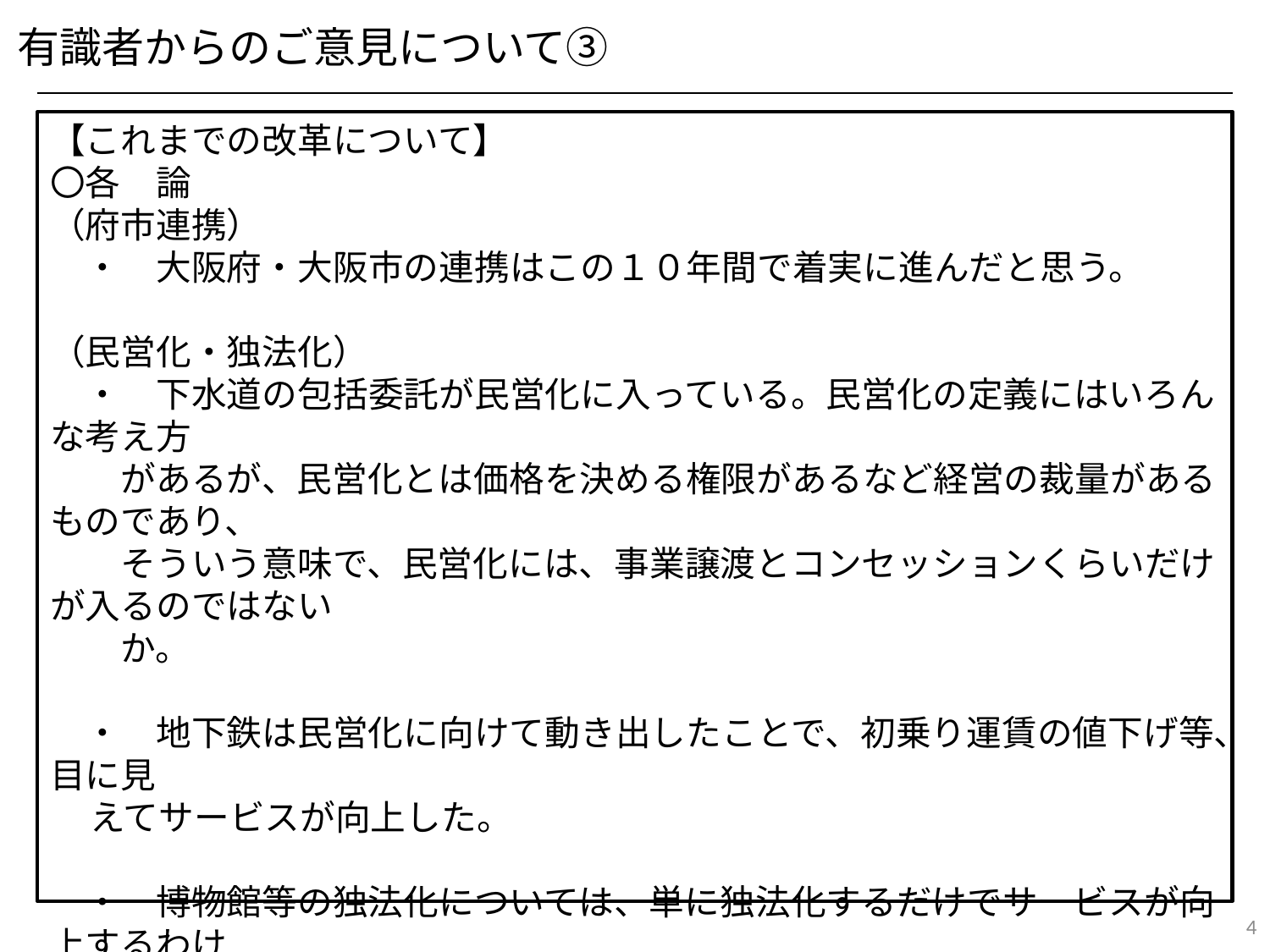

有識者からのご意見について③
【これまでの改革について】
〇各　論
（府市連携）
　・　大阪府・大阪市の連携はこの１０年間で着実に進んだと思う。

（民営化・独法化）
　・　下水道の包括委託が民営化に入っている。民営化の定義にはいろんな考え方
　　があるが、民営化とは価格を決める権限があるなど経営の裁量があるものであり、
　　そういう意味で、民営化には、事業譲渡とコンセッションくらいだけが入るのではない
　　か。

　・　地下鉄は民営化に向けて動き出したことで、初乗り運賃の値下げ等、目に見
    えてサービスが向上した。

　・　博物館等の独法化については、単に独法化するだけでサービスが向上するわけ
    ではない。トップ以下職員の意識が変わっていくことが重要ではないか。

4